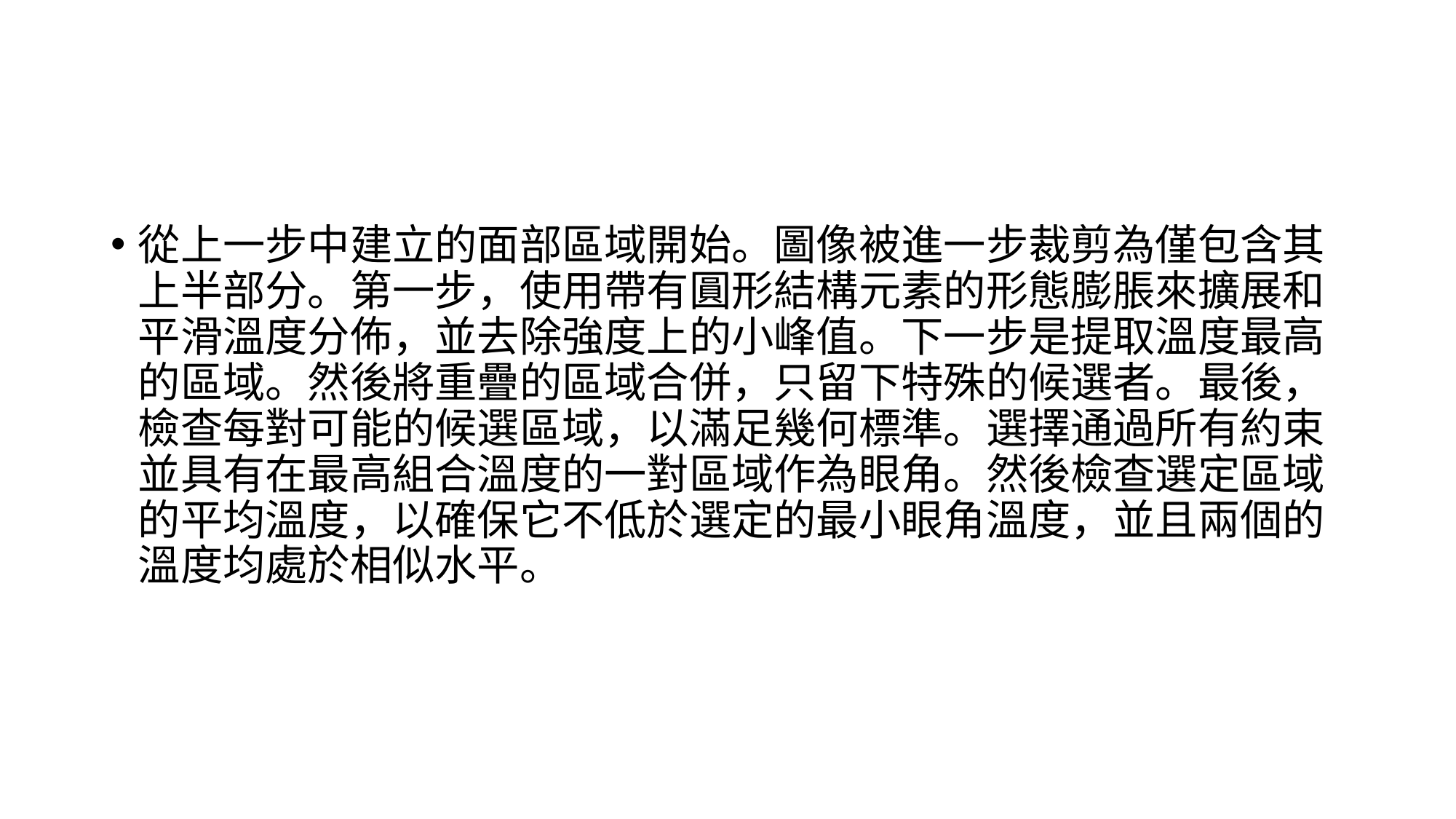

#
從上一步中建立的面部區域開始。圖像被進一步裁剪為僅包含其上半部分。第一步，使用帶有圓形結構元素的形態膨脹來擴展和平滑溫度分佈，並去除強度上的小峰值。下一步是提取溫度最高的區域。然後將重疊的區域合併，只留下特殊的候選者。最後，檢查每對可能的候選區域，以滿足幾何標準。選擇通過所有約束並具有在最高組合溫度的一對區域作為眼角。然後檢查選定區域的平均溫度，以確保它不低於選定的最小眼角溫度，並且兩個的溫度均處於相似水平。